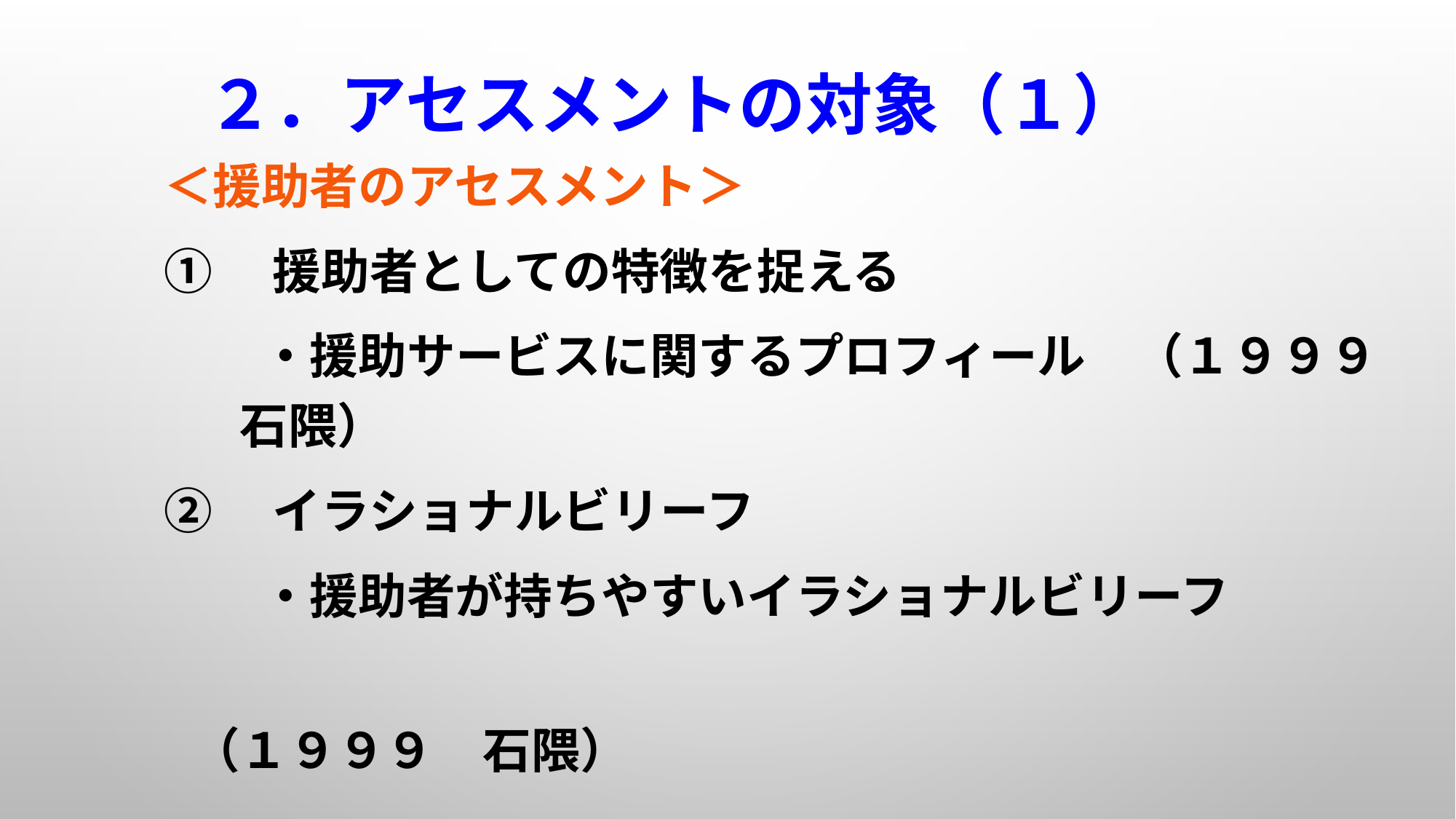

# ２．アセスメントの対象（１）
＜援助者のアセスメント＞
①　援助者としての特徴を捉える
　　・援助サービスに関するプロフィール　（１９９９　石隈）
②　イラショナルビリーフ
　　・援助者が持ちやすいイラショナルビリーフ
　　　　　　　　　　　　　　　　　　　　　　　　（１９９９　石隈）